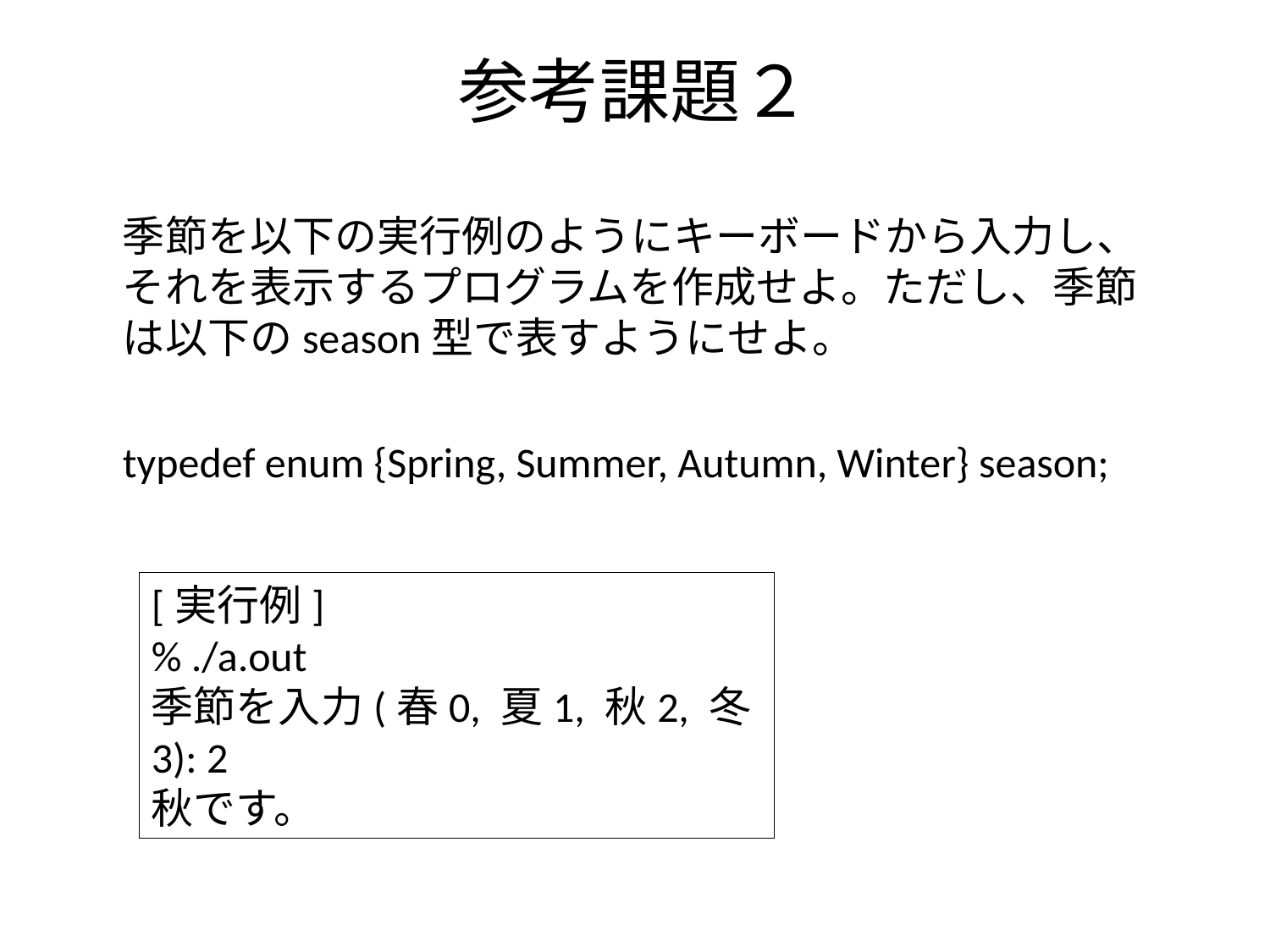

# 参考課題２
季節を以下の実行例のようにキーボードから入力し、それを表示するプログラムを作成せよ。ただし、季節は以下のseason型で表すようにせよ。
typedef enum {Spring, Summer, Autumn, Winter} season;
[実行例]
% ./a.out
季節を入力(春0, 夏1, 秋2, 冬3): 2
秋です。